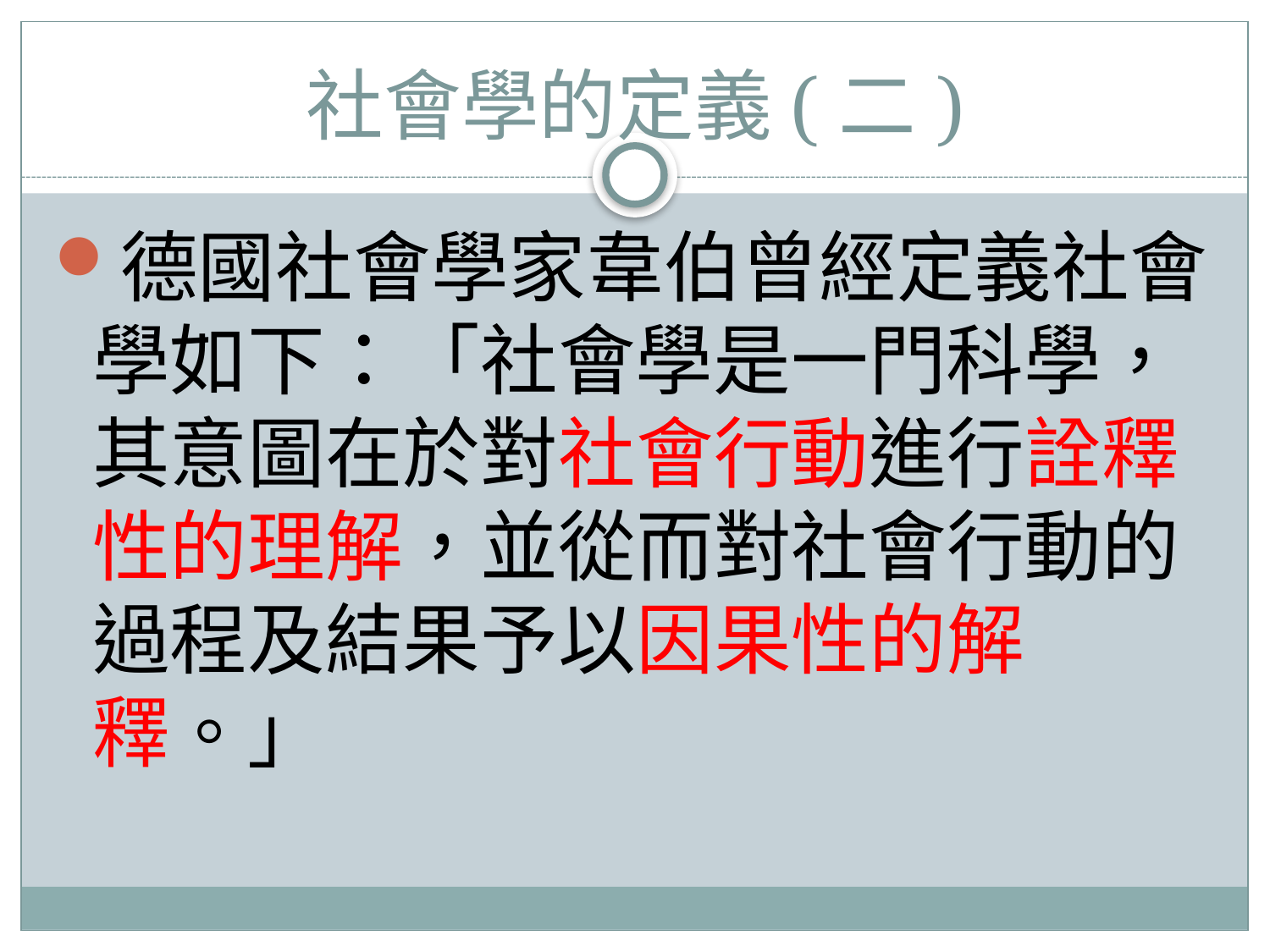

# 社會學的定義(二)
德國社會學家韋伯曾經定義社會學如下：「社會學是一門科學，其意圖在於對社會行動進行詮釋性的理解，並從而對社會行動的過程及結果予以因果性的解釋。」